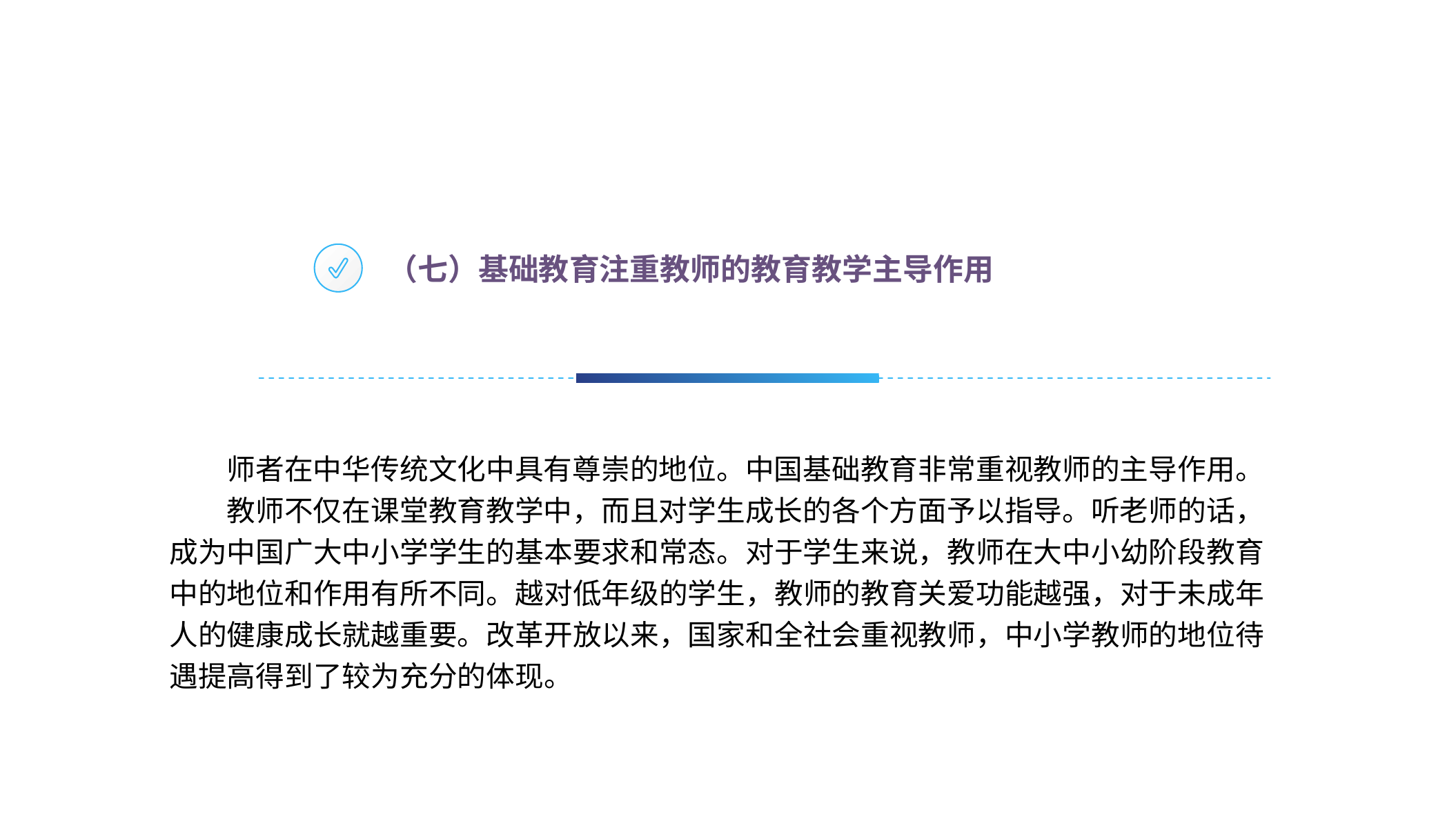

（七）基础教育注重教师的教育教学主导作用

师者在中华传统文化中具有尊崇的地位。中国基础教育非常重视教师的主导作用。
教师不仅在课堂教育教学中，而且对学生成长的各个方面予以指导。听老师的话，成为中国广大中小学学生的基本要求和常态。对于学生来说，教师在大中小幼阶段教育中的地位和作用有所不同。越对低年级的学生，教师的教育关爱功能越强，对于未成年人的健康成长就越重要。改革开放以来，国家和全社会重视教师，中小学教师的地位待遇提高得到了较为充分的体现。